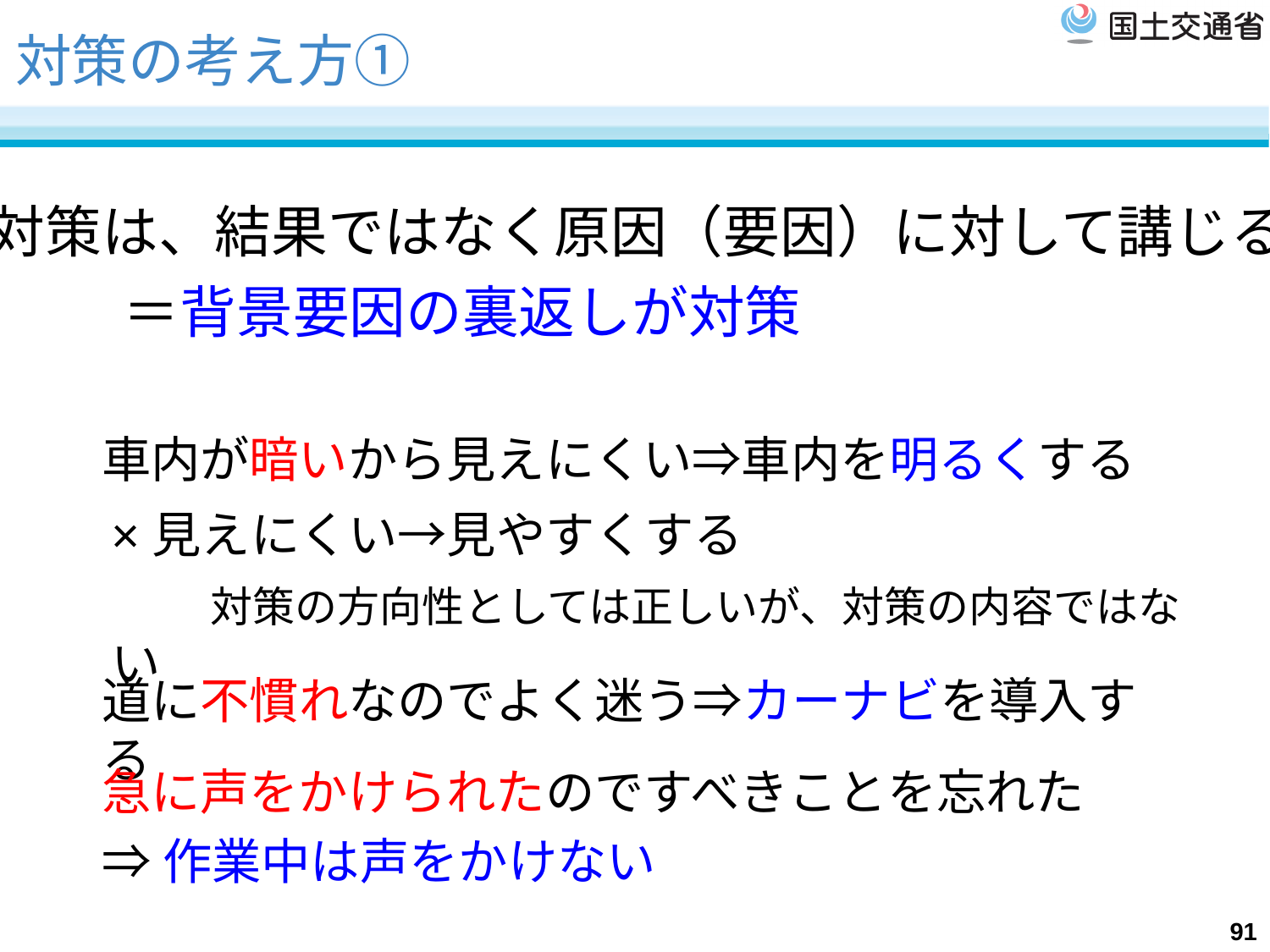

# 対策の考え方①
対策は、結果ではなく原因（要因）に対して講じる
＝背景要因の裏返しが対策
車内が暗いから見えにくい⇒車内を明るくする
×見えにくい→見やすくする
　　対策の方向性としては正しいが、対策の内容ではない
道に不慣れなのでよく迷う⇒カーナビを導入する
急に声をかけられたのですべきことを忘れた
⇒作業中は声をかけない
91